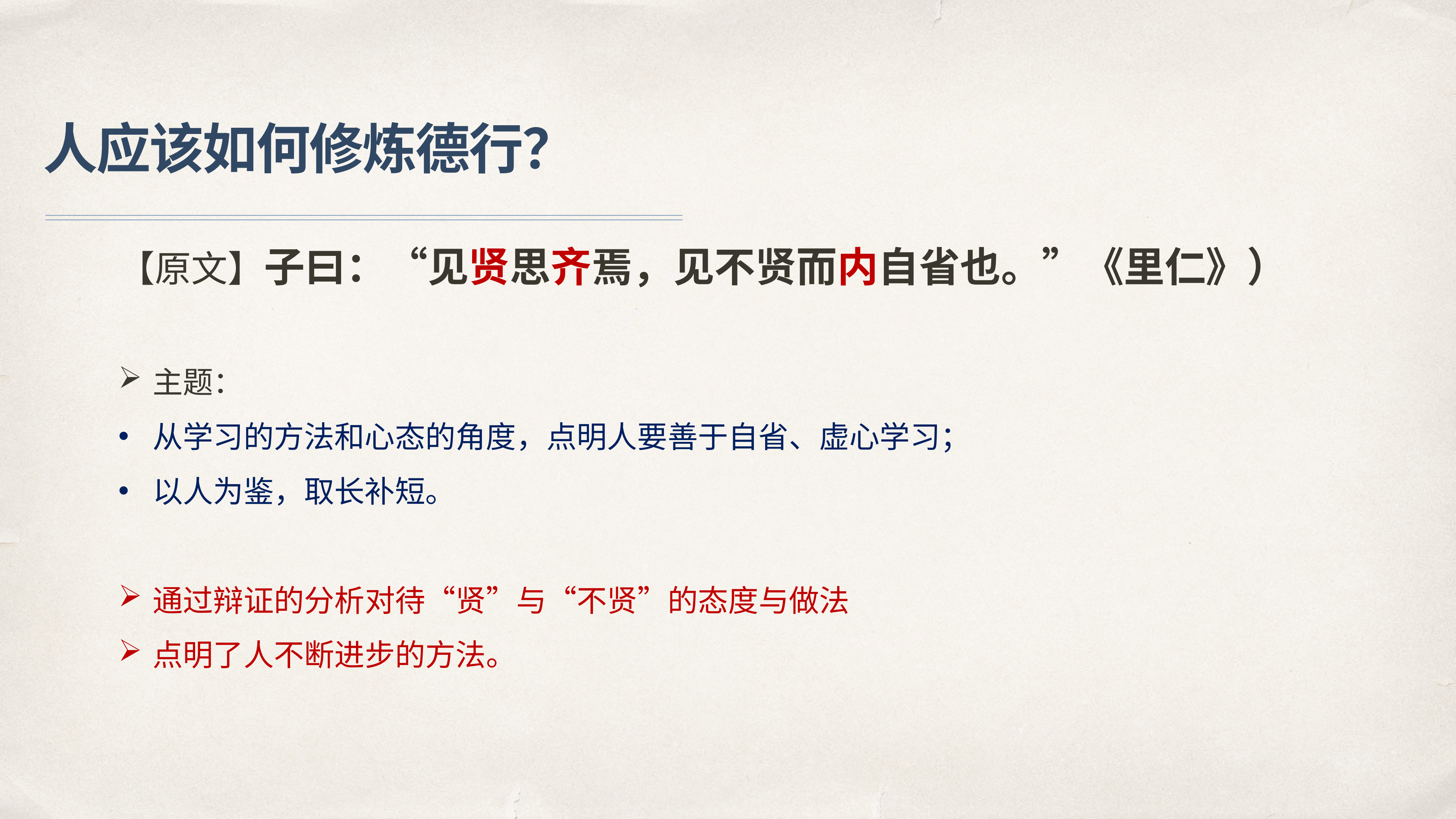

# 人应该如何修炼德行？

【原文】子曰：“见贤思齐焉，见不贤而内自省也。”《里仁》）

主题：
从学习的方法和心态的角度，点明人要善于自省、虚心学习；
以人为鉴，取长补短。

通过辩证的分析对待“贤”与“不贤”的态度与做法
点明了人不断进步的方法。